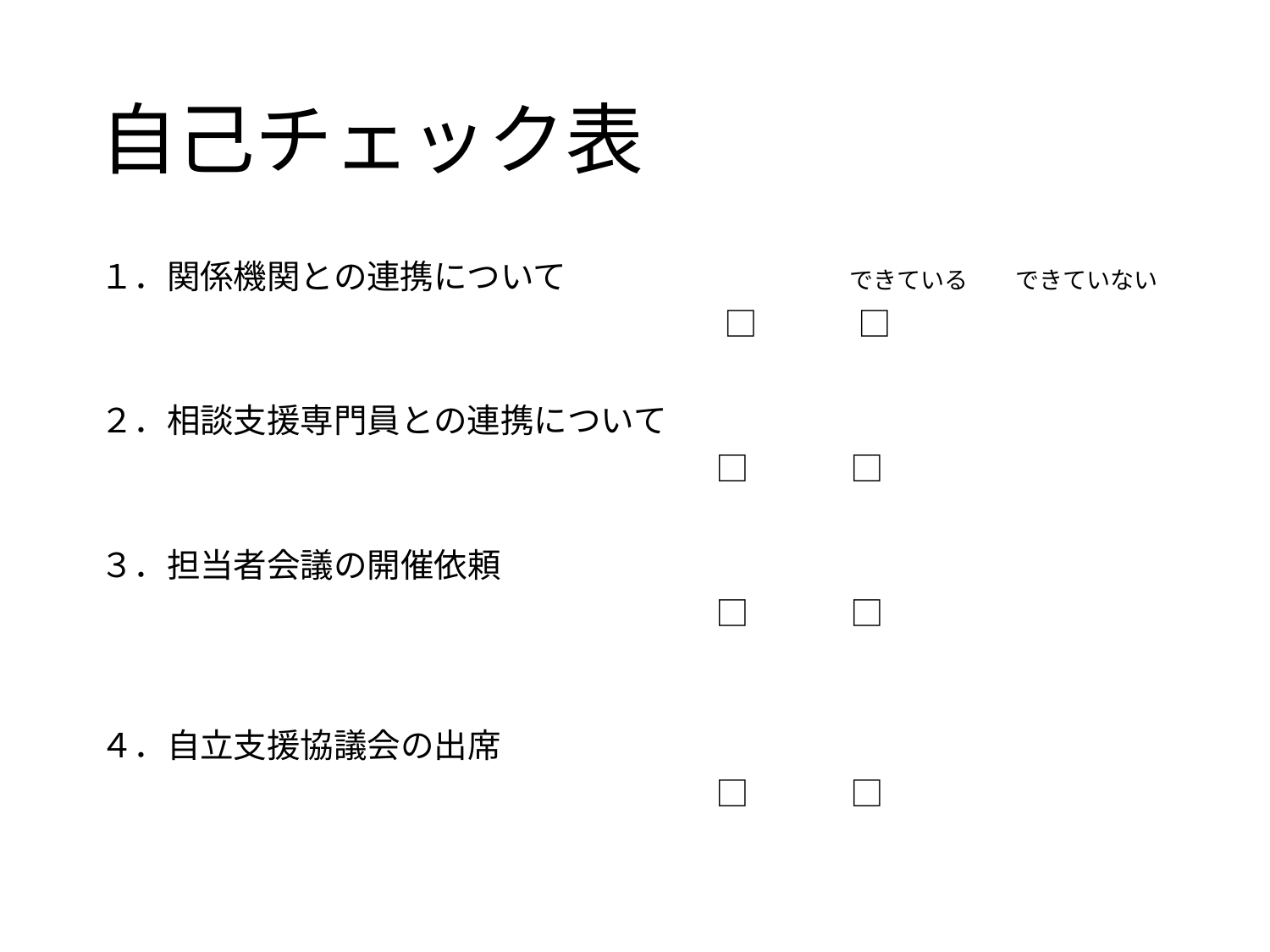

# 自己チェック表
１．関係機関との連携について
                                                                   　　　   □　　　□

２．相談支援専門員との連携について
　　　　　　　　　　　　　　　 　          □　　　□

３．担当者会議の開催依頼
　　　　　　　　　　　　　　　  　         □　　　□

４．自立支援協議会の出席
　　　　　　　　　　　　　　　　           □　　　□

できている　　できていない